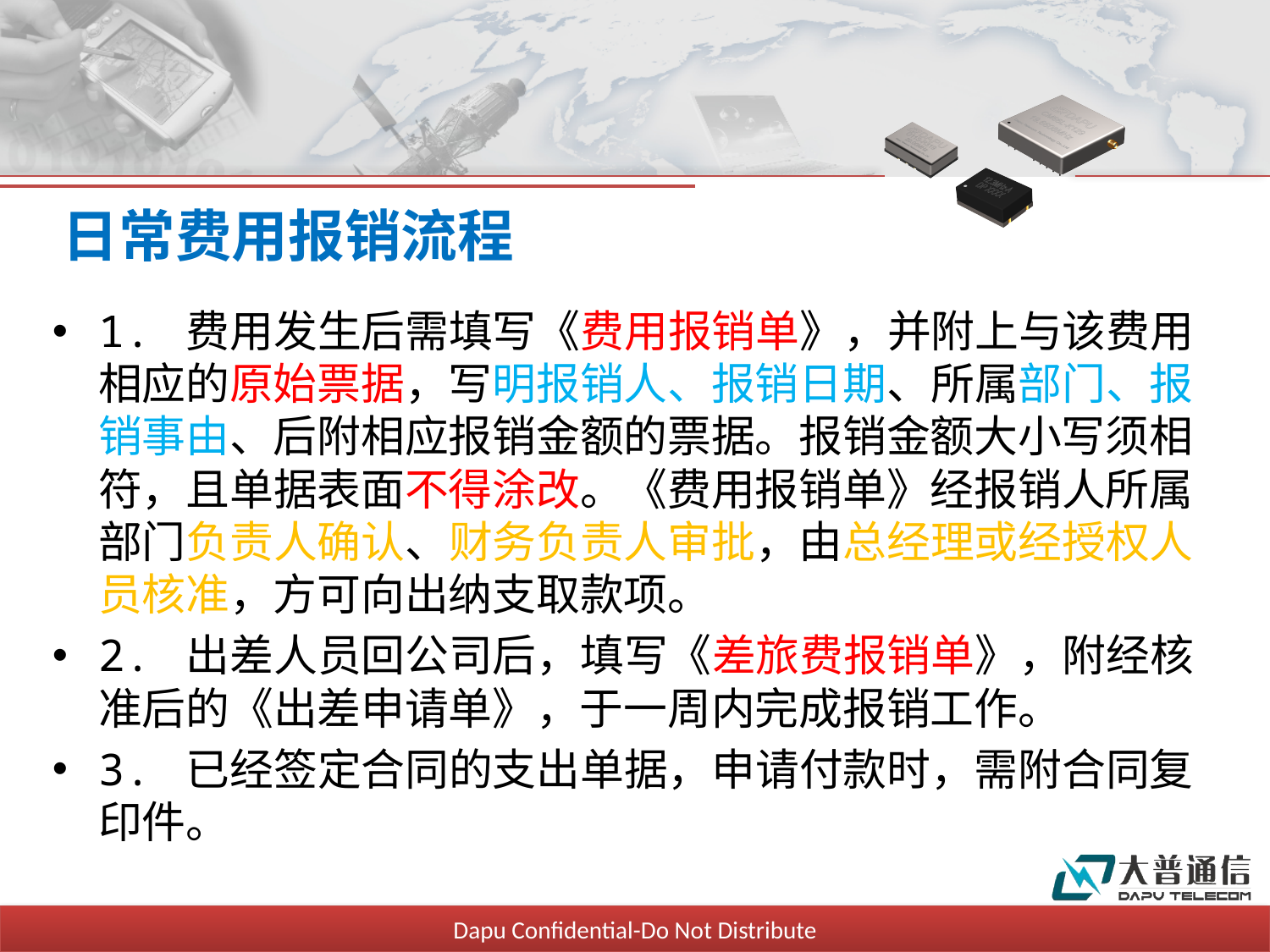

# 日常费用报销流程
1. 费用发生后需填写《费用报销单》，并附上与该费用相应的原始票据，写明报销人、报销日期、所属部门、报销事由、后附相应报销金额的票据。报销金额大小写须相符，且单据表面不得涂改。《费用报销单》经报销人所属部门负责人确认、财务负责人审批，由总经理或经授权人员核准，方可向出纳支取款项。
2. 出差人员回公司后，填写《差旅费报销单》，附经核准后的《出差申请单》，于一周内完成报销工作。
3. 已经签定合同的支出单据，申请付款时，需附合同复印件。